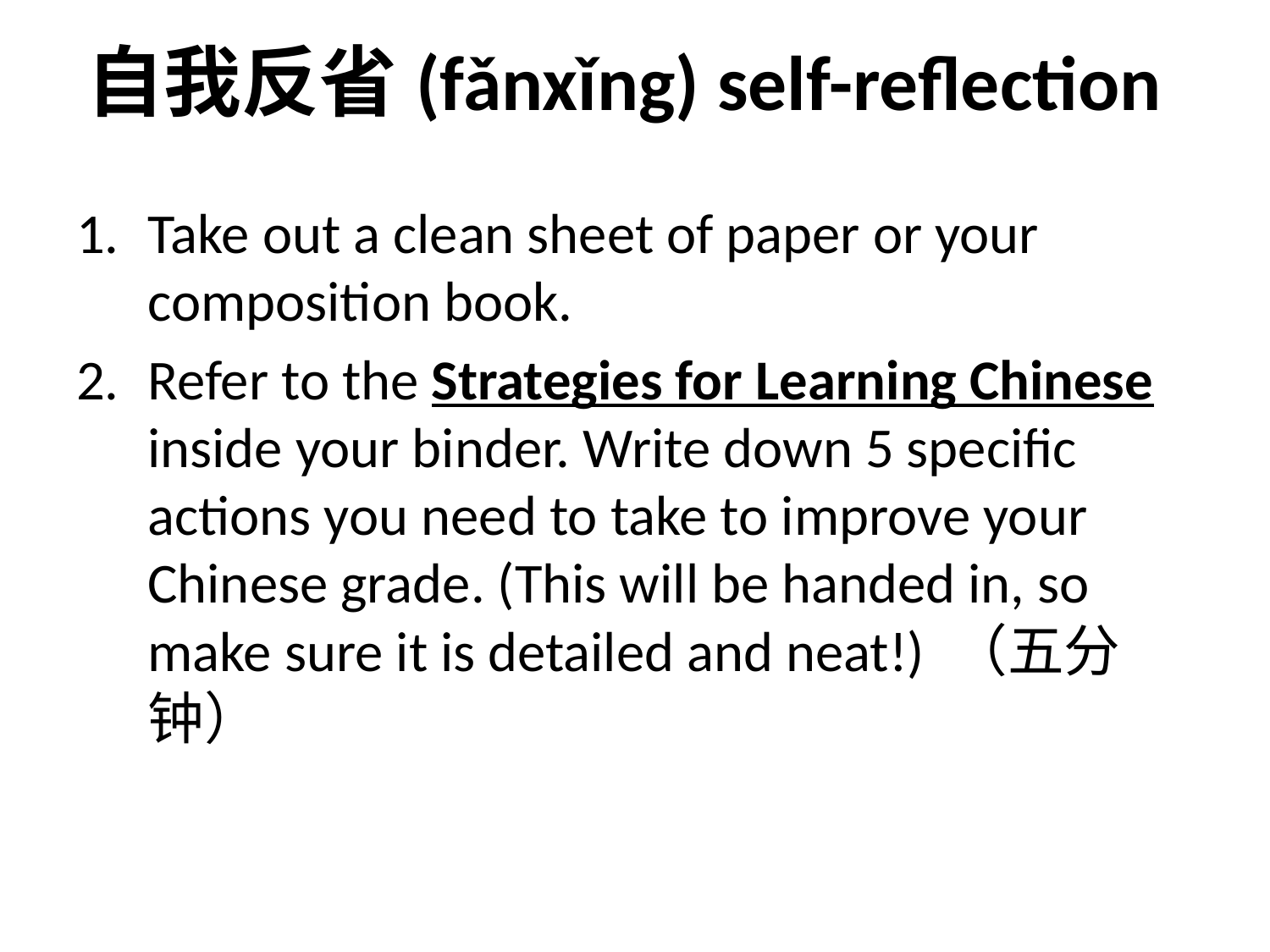

# 自我反省(fǎnxǐng) self-reflection
Take out a clean sheet of paper or your composition book.
Refer to the Strategies for Learning Chinese inside your binder. Write down 5 specific actions you need to take to improve your Chinese grade. (This will be handed in, so make sure it is detailed and neat!) （五分钟）